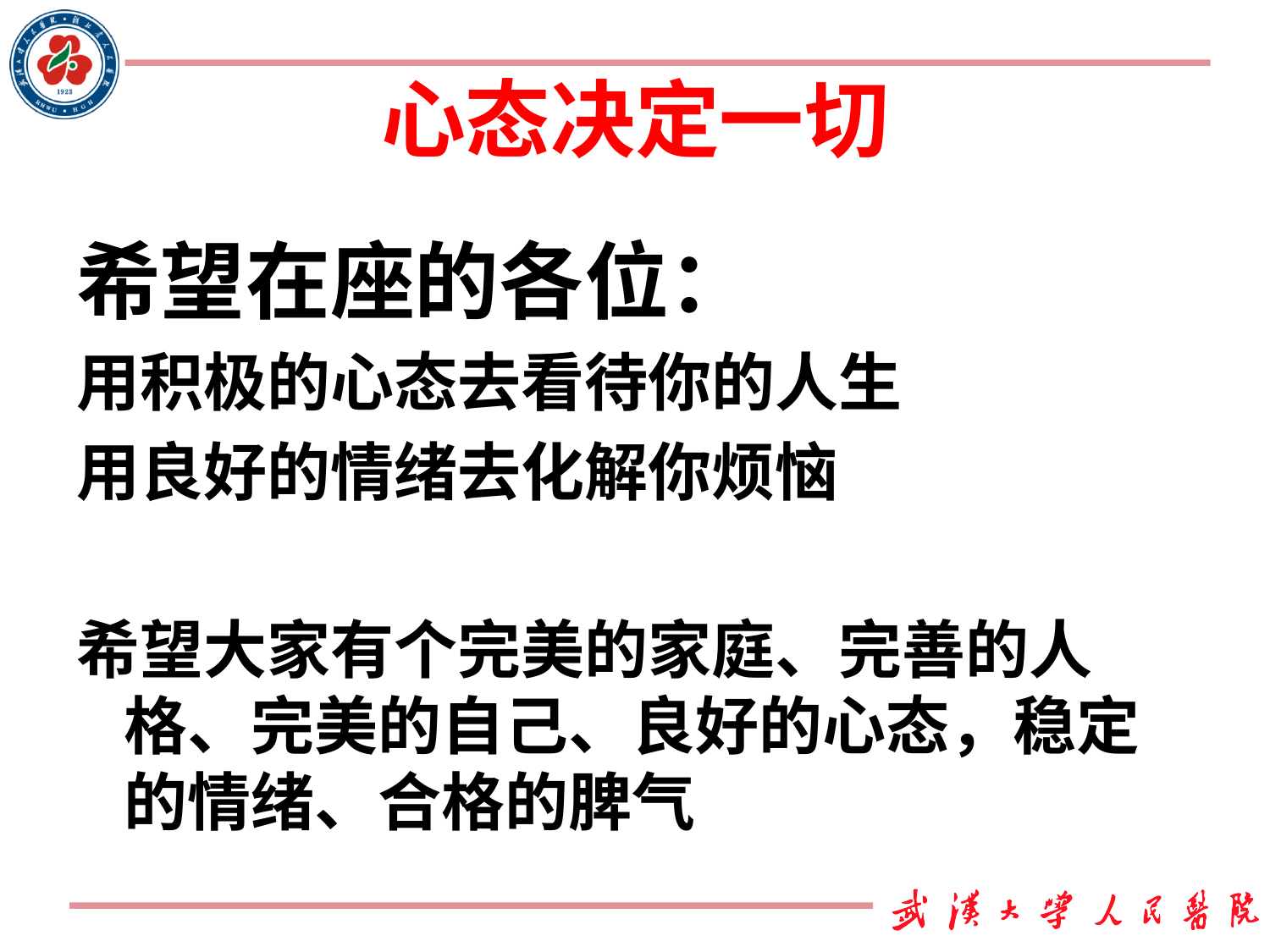

# 心态决定一切
希望在座的各位：
用积极的心态去看待你的人生
用良好的情绪去化解你烦恼

希望大家有个完美的家庭、完善的人格、完美的自己、良好的心态，稳定的情绪、合格的脾气